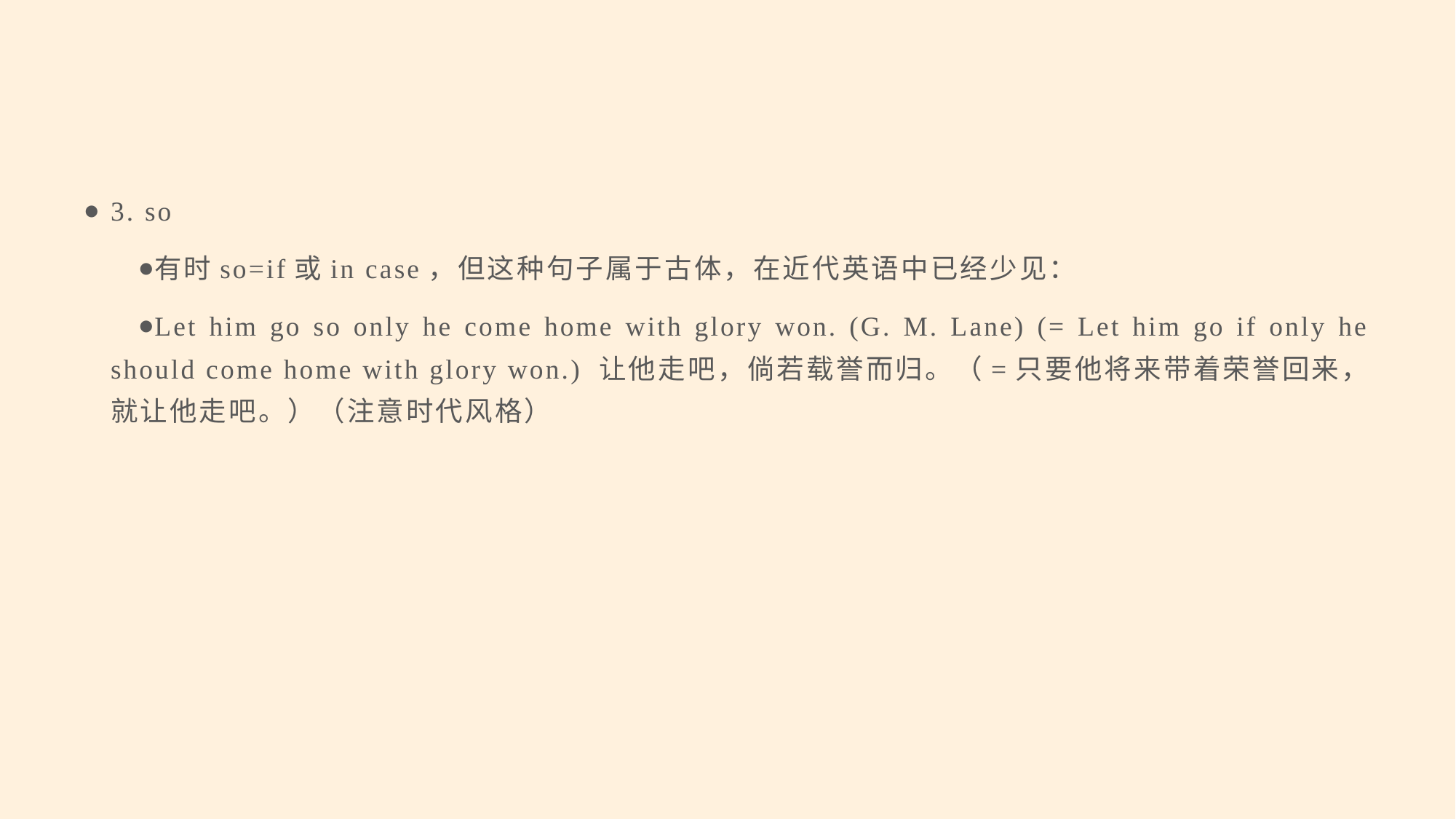

#
3. so
有时so=if或in case，但这种句子属于古体，在近代英语中已经少见：
Let him go so only he come home with glory won. (G. M. Lane) (= Let him go if only he should come home with glory won.) 让他走吧，倘若载誉而归。（=只要他将来带着荣誉回来，就让他走吧。）（注意时代风格）